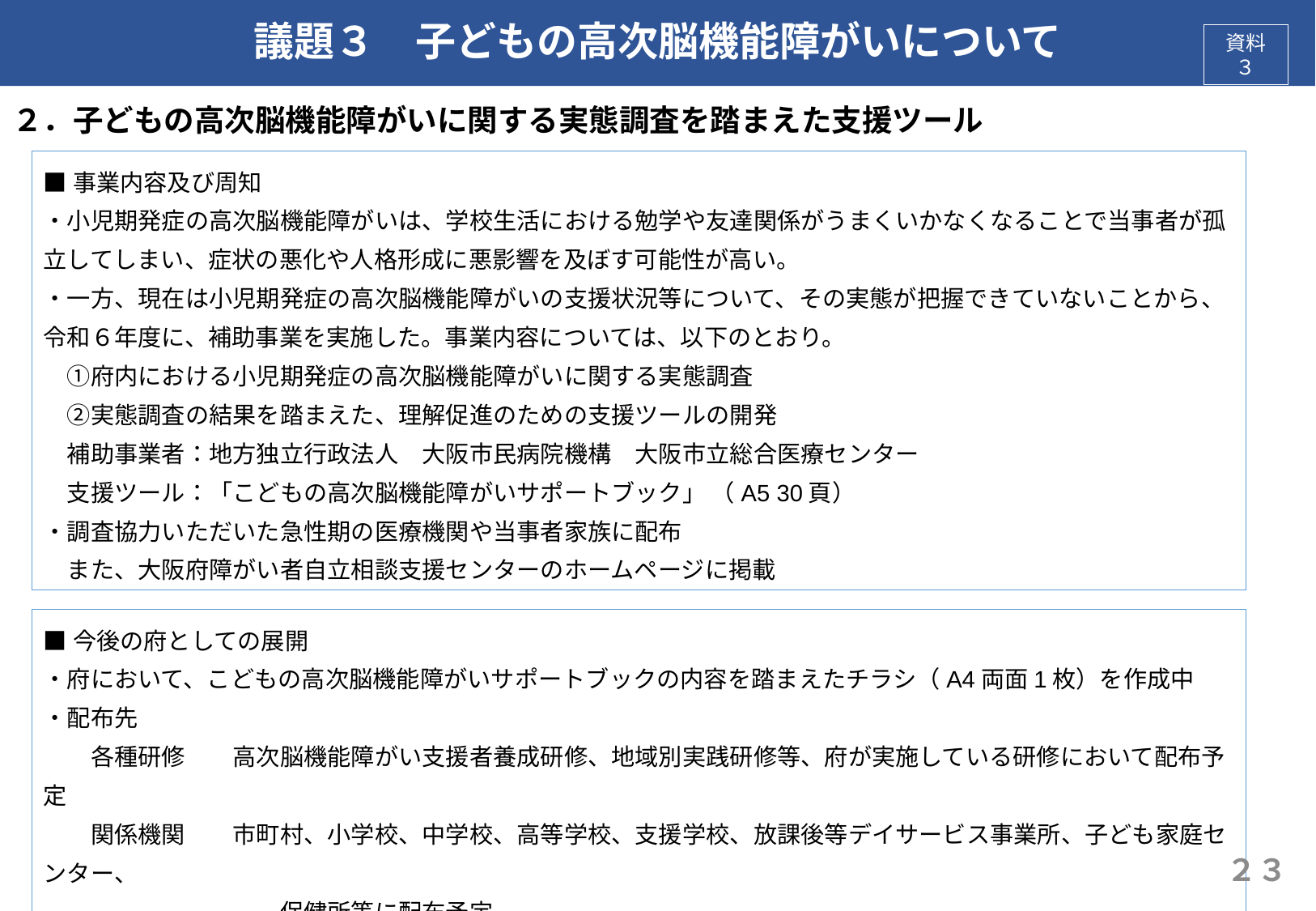

# 議題３　子どもの高次脳機能障がいについて
資料３
２．子どもの高次脳機能障がいに関する実態調査を踏まえた支援ツール
■事業内容及び周知
・小児期発症の高次脳機能障がいは、学校生活における勉学や友達関係がうまくいかなくなることで当事者が孤立してしまい、症状の悪化や人格形成に悪影響を及ぼす可能性が高い。
・一方、現在は小児期発症の高次脳機能障がいの支援状況等について、その実態が把握できていないことから、令和６年度に、補助事業を実施した。事業内容については、以下のとおり。
　①府内における小児期発症の高次脳機能障がいに関する実態調査
　②実態調査の結果を踏まえた、理解促進のための支援ツールの開発
　補助事業者：地方独立行政法人　大阪市民病院機構　大阪市立総合医療センター
　支援ツール：「こどもの高次脳機能障がいサポートブック」 （A5 30頁）
・調査協力いただいた急性期の医療機関や当事者家族に配布
　また、大阪府障がい者自立相談支援センターのホームページに掲載
■今後の府としての展開
・府において、こどもの高次脳機能障がいサポートブックの内容を踏まえたチラシ（A4両面1枚）を作成中
・配布先
　　各種研修　　高次脳機能障がい支援者養成研修、地域別実践研修等、府が実施している研修において配布予定
　　関係機関　　市町村、小学校、中学校、高等学校、支援学校、放課後等デイサービス事業所、子ども家庭センター、
　　　　　　　　　　保健所等に配布予定。
２３